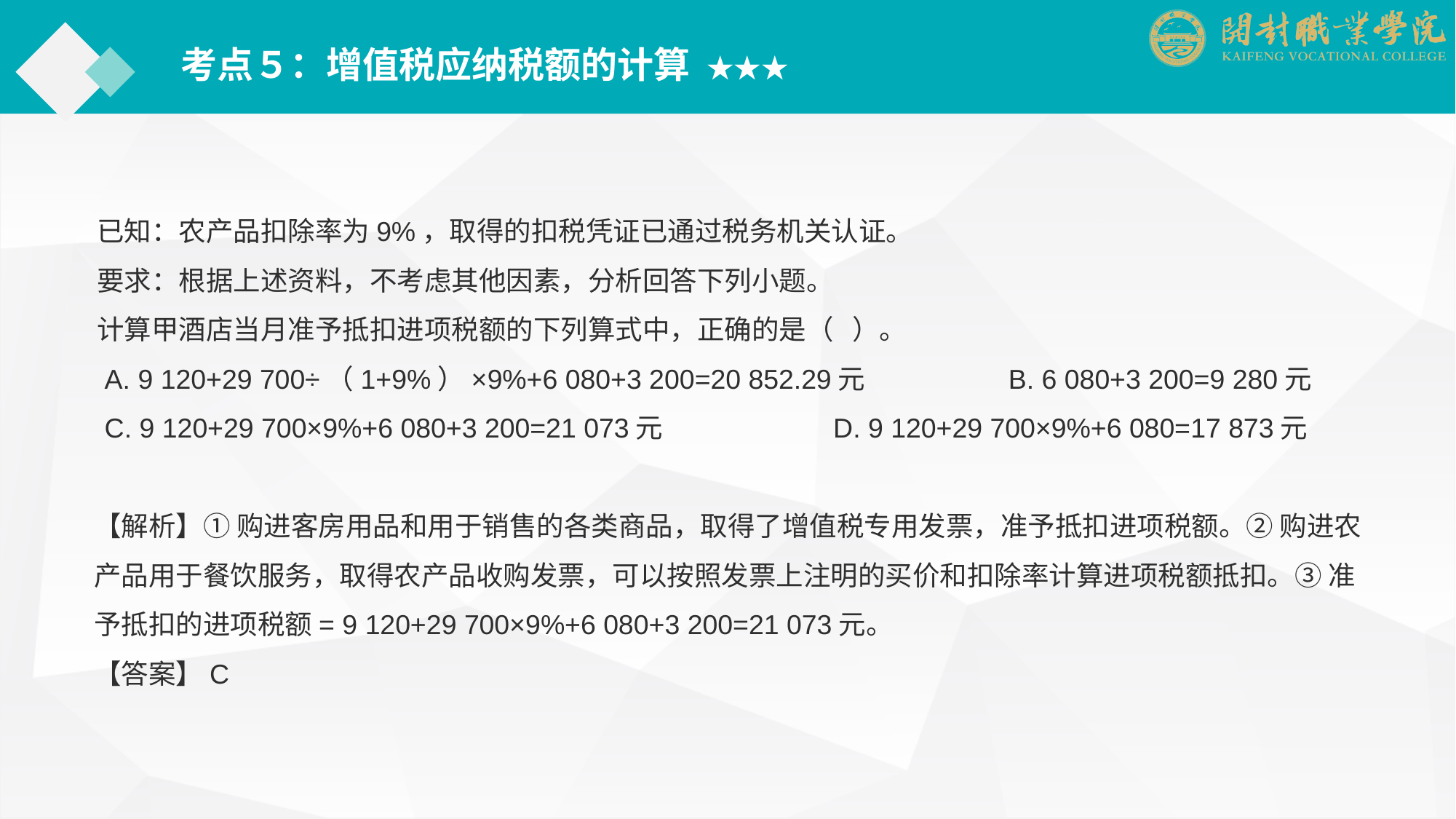

考点５：增值税应纳税额的计算  ★★★
已知：农产品扣除率为9%，取得的扣税凭证已通过税务机关认证。
要求：根据上述资料，不考虑其他因素，分析回答下列小题。
计算甲酒店当月准予抵扣进项税额的下列算式中，正确的是（   ）。
 A. 9 120+29 700÷（1+9%）×9%+6 080+3 200=20 852.29元　　　　　B. 6 080+3 200=9 280元
 C. 9 120+29 700×9%+6 080+3 200=21 073元　　　　　　D. 9 120+29 700×9%+6 080=17 873元
【解析】① 购进客房用品和用于销售的各类商品，取得了增值税专用发票，准予抵扣进项税额。② 购进农产品用于餐饮服务，取得农产品收购发票，可以按照发票上注明的买价和扣除率计算进项税额抵扣。③ 准予抵扣的进项税额= 9 120+29 700×9%+6 080+3 200=21 073元。
【答案】C